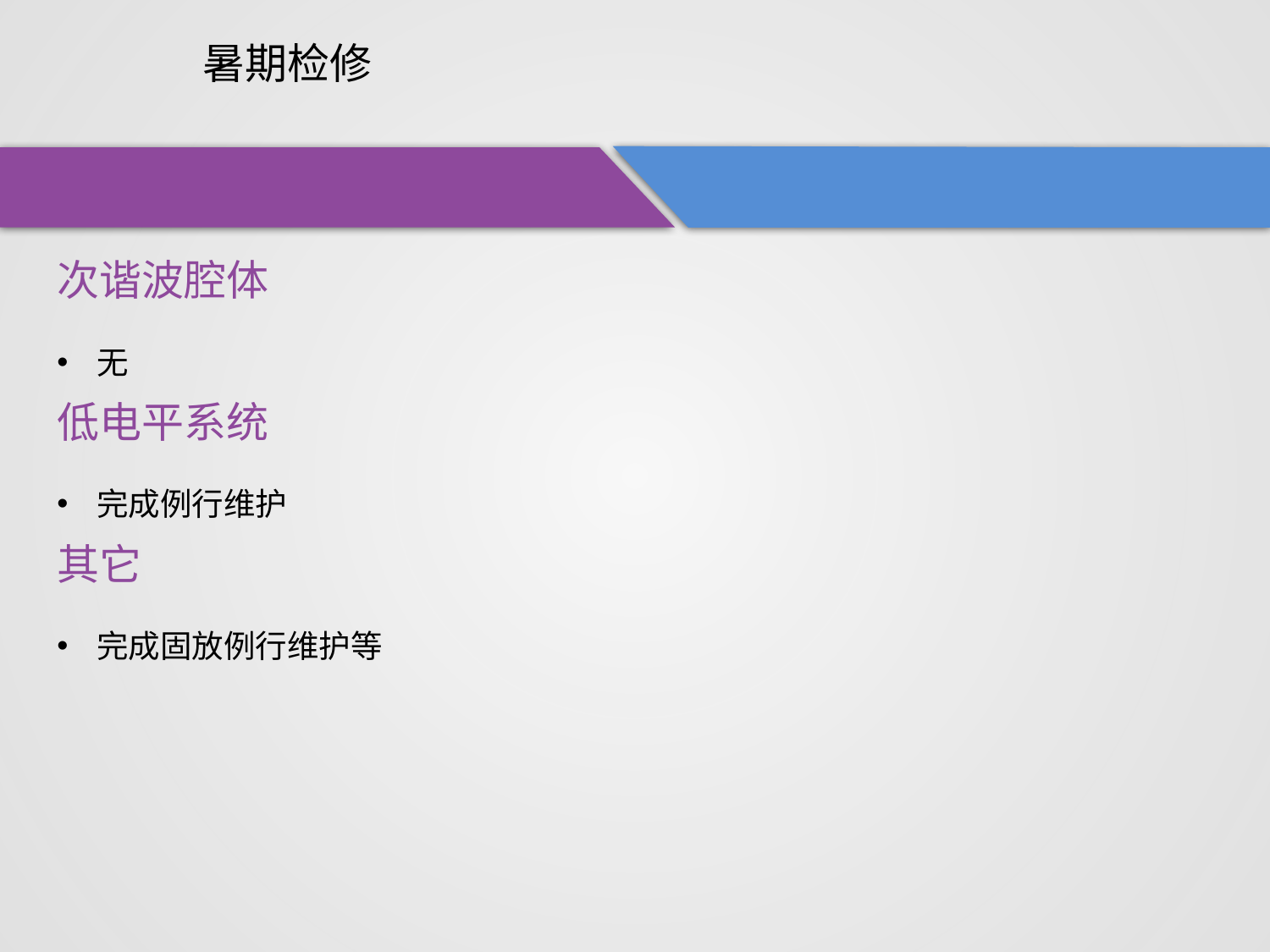

暑期检修

  2025年 · 夏
次谐波系统
次谐波腔体
无
低电平系统
完成例行维护
其它
完成固放例行维护等